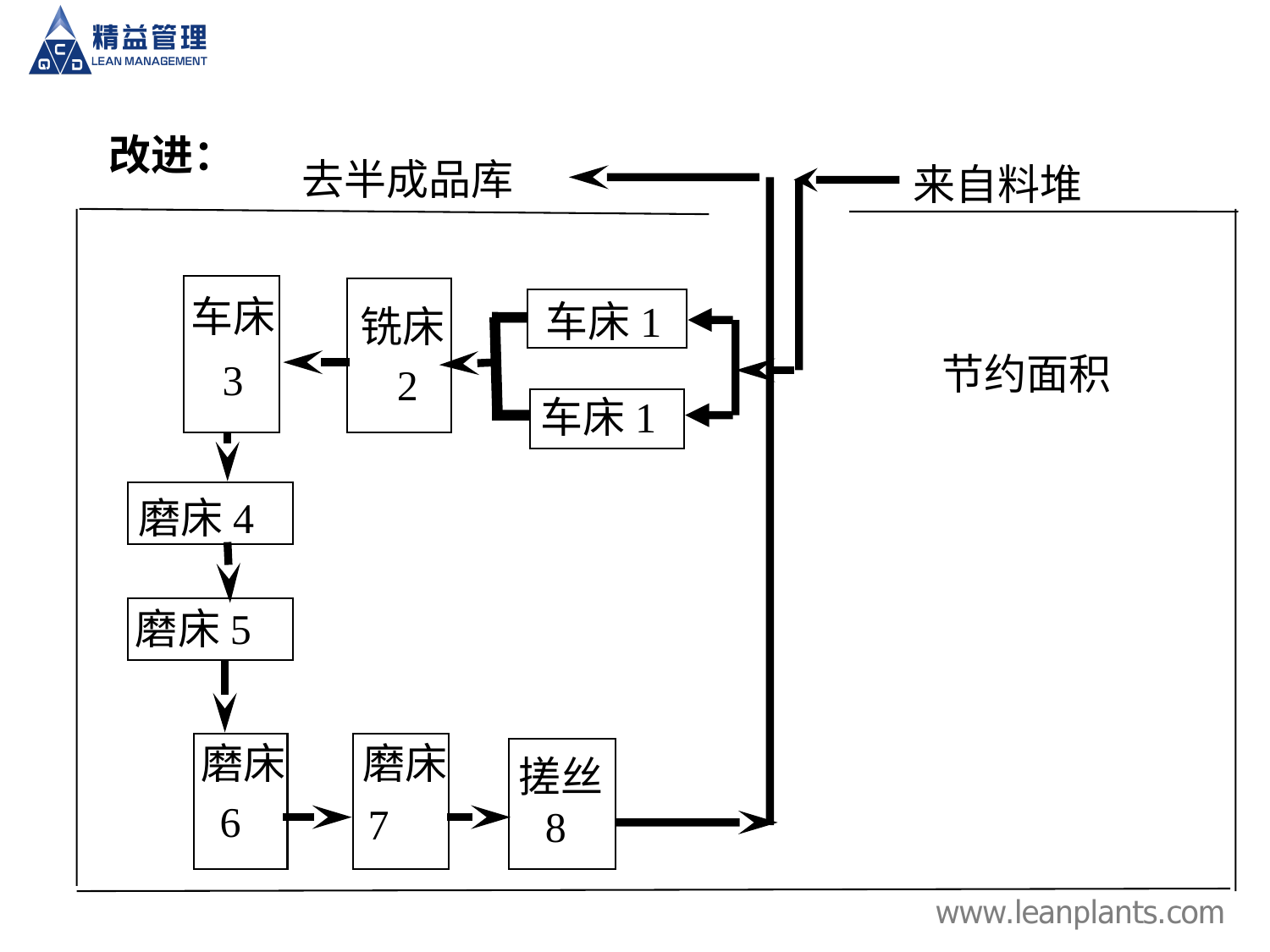

改进：
去半成品库
来自料堆

车床
车床1

铣床

节约面积
3
2

车床1

磨床4

磨床5

磨床
磨床

搓丝
6
7
8